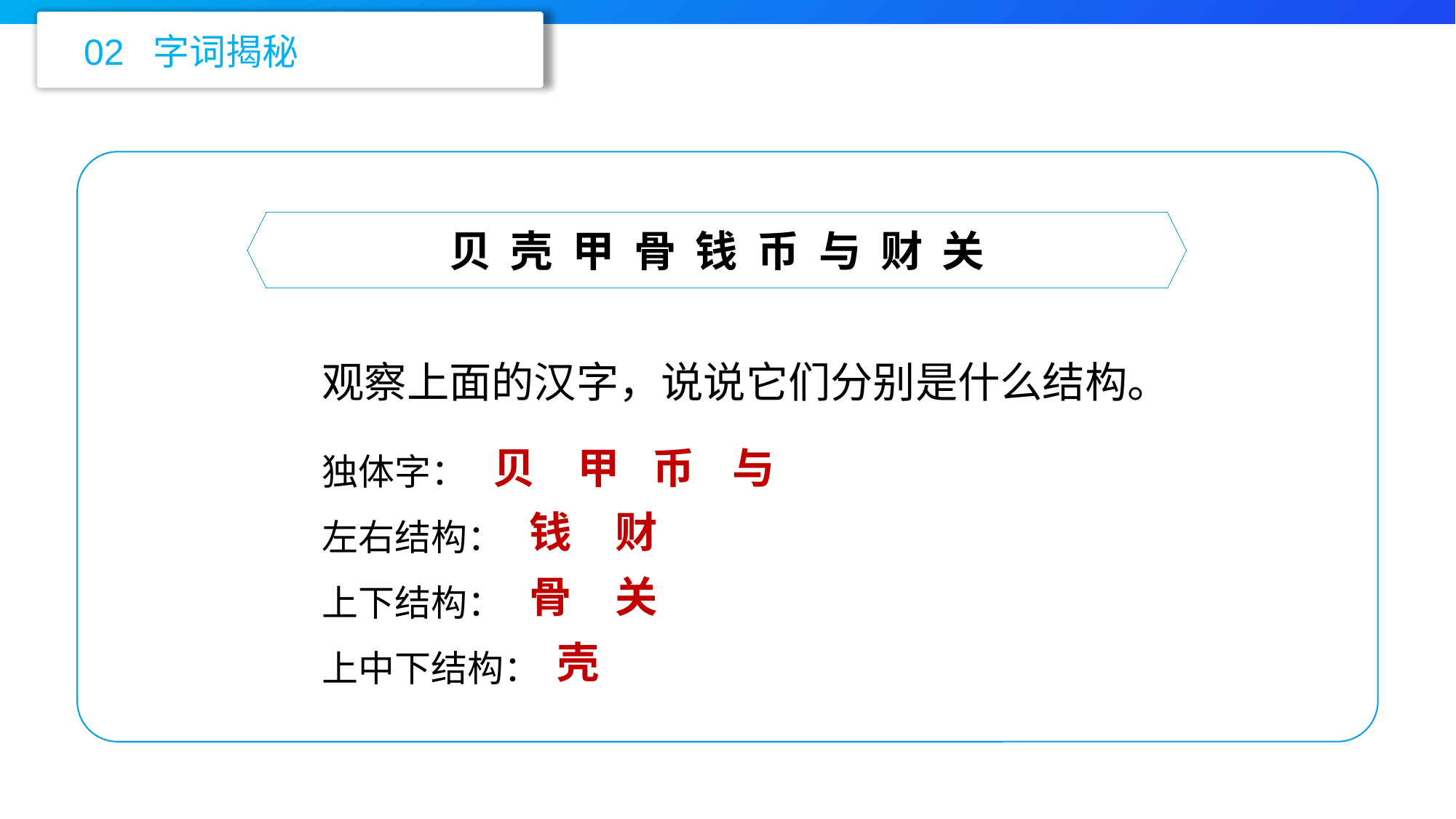

02  字词揭秘
贝  壳  甲  骨  钱  币  与  财  关
观察上面的汉字，说说它们分别是什么结构。
独体字：
左右结构：
上下结构：
上中下结构：
贝
甲
币
与
钱
财
骨
关
壳